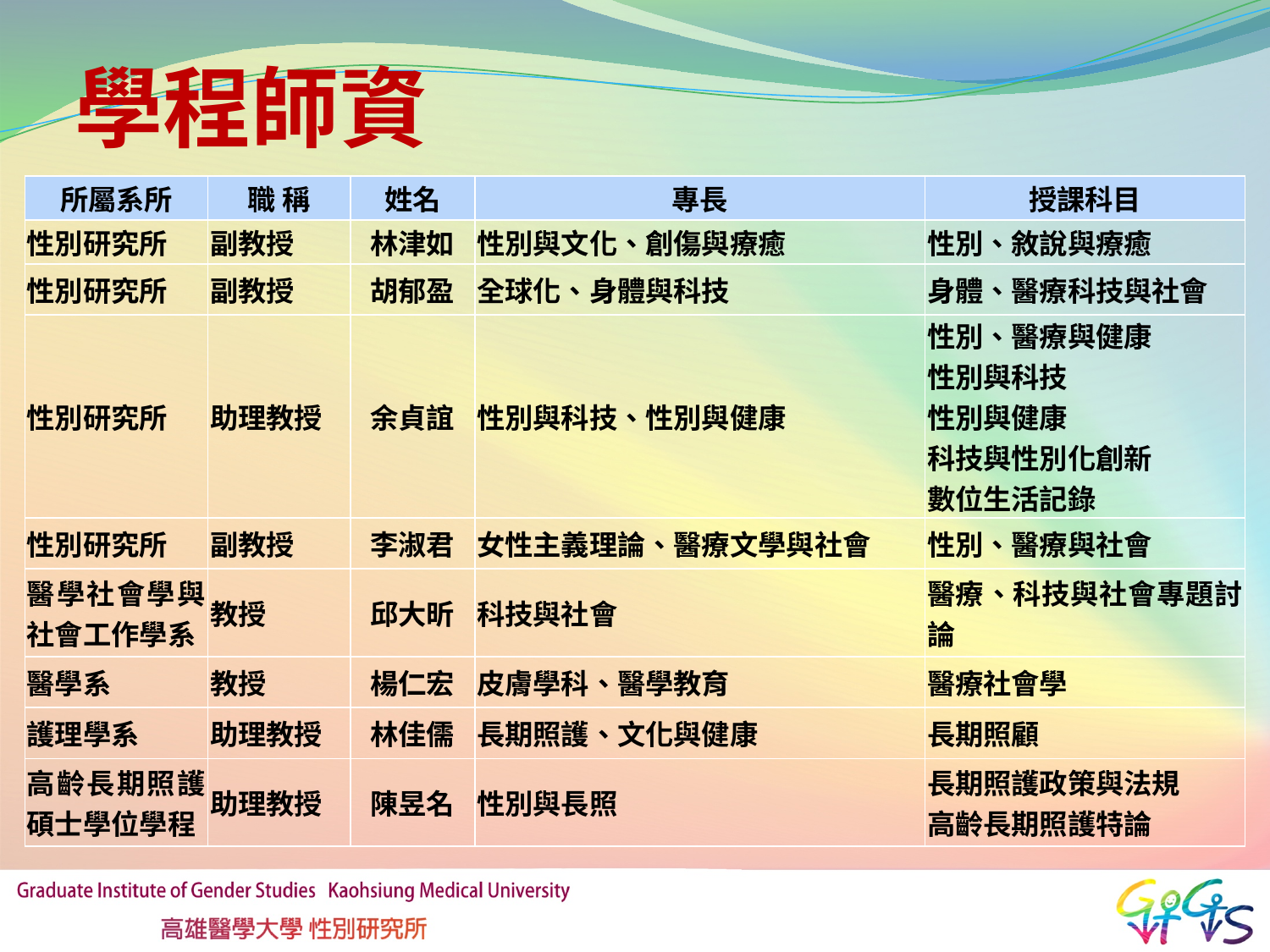

# 學程師資
| 所屬系所 | 職 稱 | 姓名 | 專長 | 授課科目 |
| --- | --- | --- | --- | --- |
| 性別研究所 | 副教授 | 林津如 | 性別與文化、創傷與療癒 | 性別、敘說與療癒 |
| 性別研究所 | 副教授 | 胡郁盈 | 全球化、身體與科技 | 身體、醫療科技與社會 |
| 性別研究所 | 助理教授 | 余貞誼 | 性別與科技、性別與健康 | 性別、醫療與健康 性別與科技 性別與健康 科技與性別化創新 數位生活記錄 |
| 性別研究所 | 副教授 | 李淑君 | 女性主義理論、醫療文學與社會 | 性別、醫療與社會 |
| 醫學社會學與社會工作學系 | 教授 | 邱大昕 | 科技與社會 | 醫療、科技與社會專題討論 |
| 醫學系 | 教授 | 楊仁宏 | 皮膚學科、醫學教育 | 醫療社會學 |
| 護理學系 | 助理教授 | 林佳儒 | 長期照護、文化與健康 | 長期照顧 |
| 高齡長期照護碩士學位學程 | 助理教授 | 陳昱名 | 性別與長照 | 長期照護政策與法規 高齡長期照護特論 |